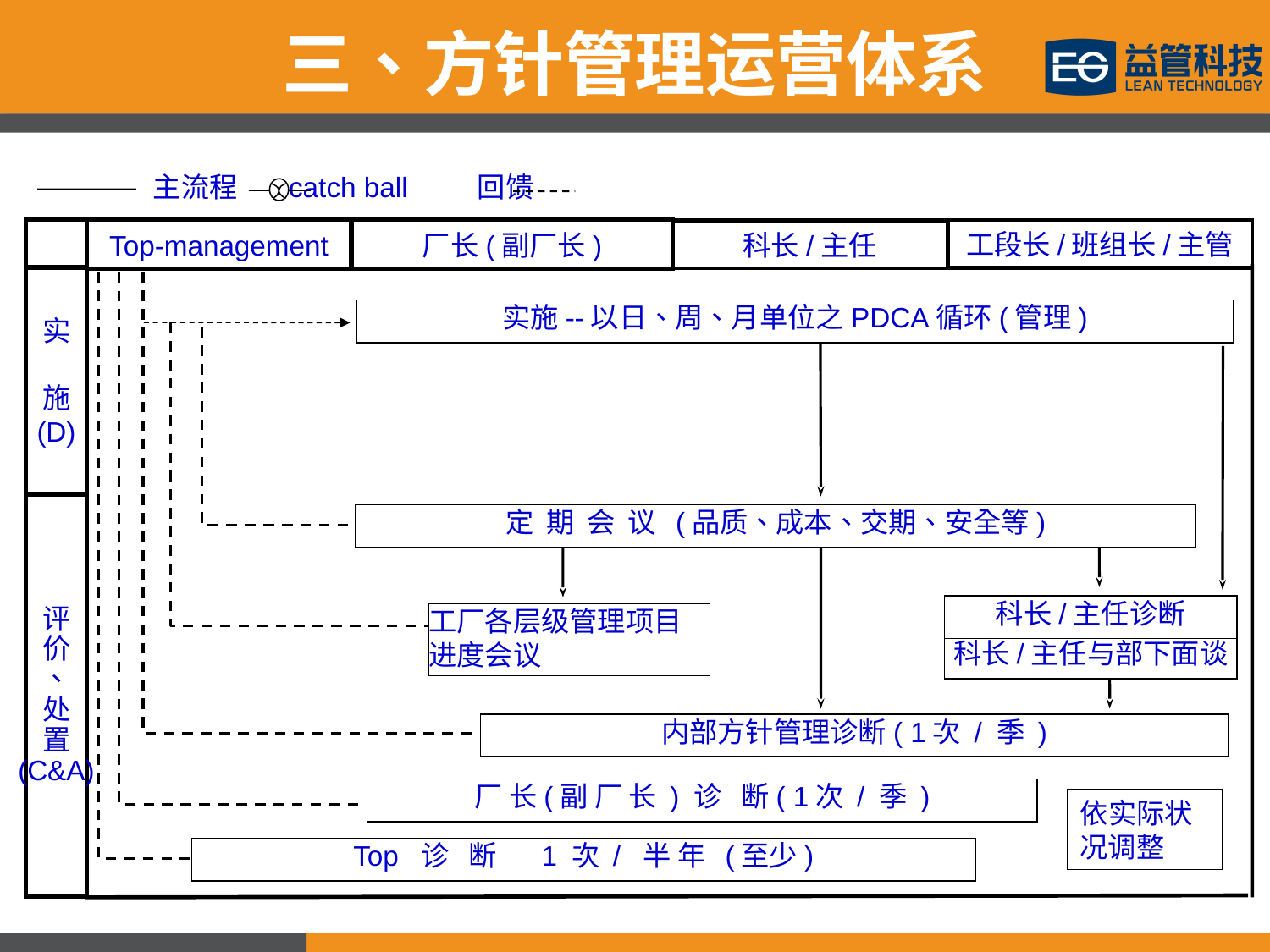

三、方针管理运营体系
 主流程       catch ball        回馈

Top-management
厂长(副厂长)
工段长/班组长/主管
科长/主任

实

施
(D)

实施--以日、周、月单位之PDCA循环(管理)

评
价
、
处
置
(C&A)
定  期  会  议  (品质、成本、交期、安全等)

科长/主任诊断
工厂各层级管理项目进度会议
科长/主任与部下面谈

内部方针管理诊断( 1次 / 季 )
厂 长(副 厂 长 ) 诊   断( 1次 / 季 )

依实际状况调整
Top  诊   断      1 次 /  半 年  (至少)